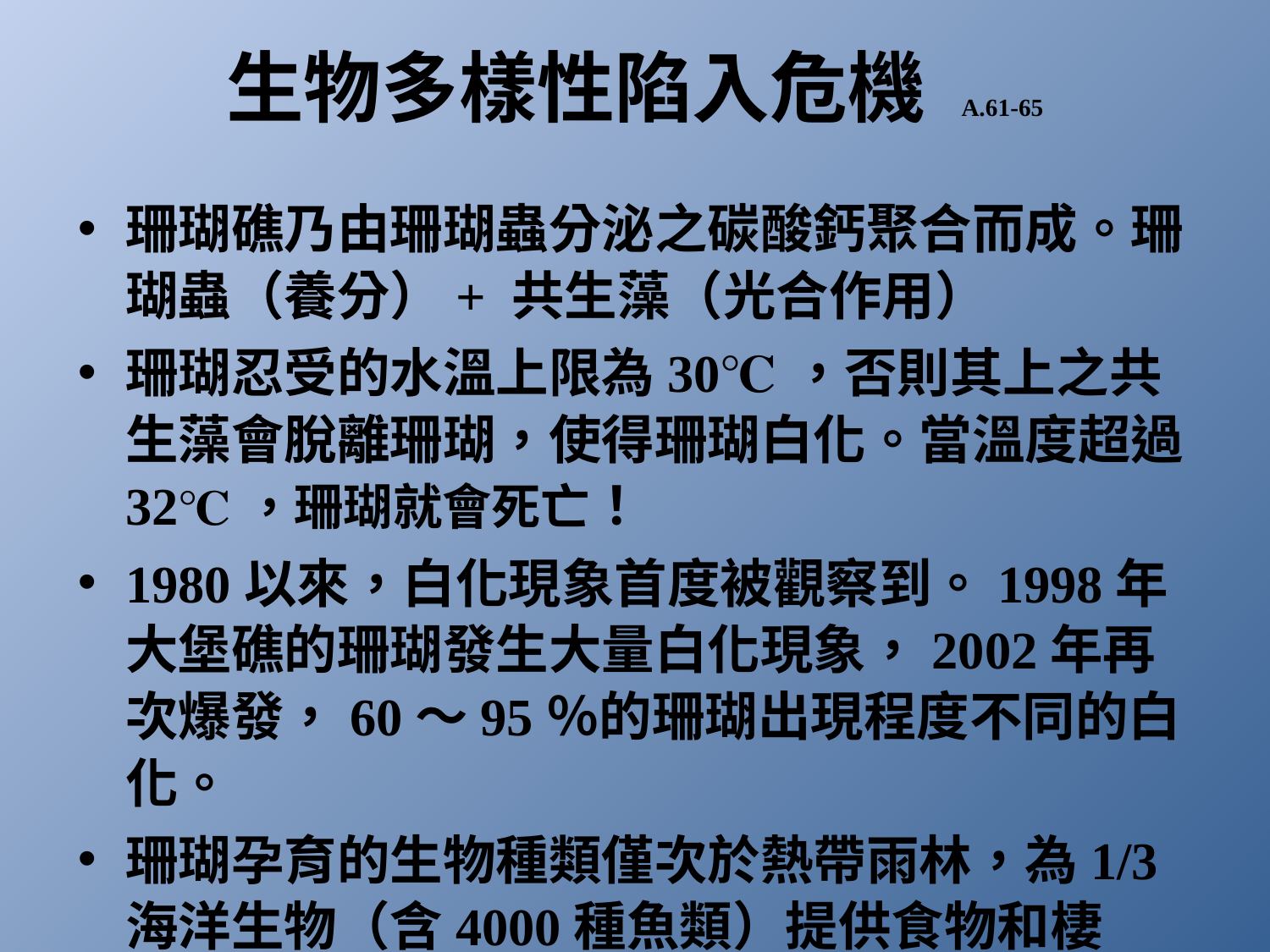

# 生物多樣性陷入危機 A.61-65
珊瑚礁乃由珊瑚蟲分泌之碳酸鈣聚合而成。珊瑚蟲（養分）+ 共生藻（光合作用）
珊瑚忍受的水溫上限為30℃，否則其上之共生藻會脫離珊瑚，使得珊瑚白化。當溫度超過32℃，珊瑚就會死亡！
1980以來，白化現象首度被觀察到。1998年大堡礁的珊瑚發生大量白化現象，2002年再次爆發，60～95％的珊瑚出現程度不同的白化。
珊瑚孕育的生物種類僅次於熱帶雨林，為1/3海洋生物（含4000種魚類）提供食物和棲所。